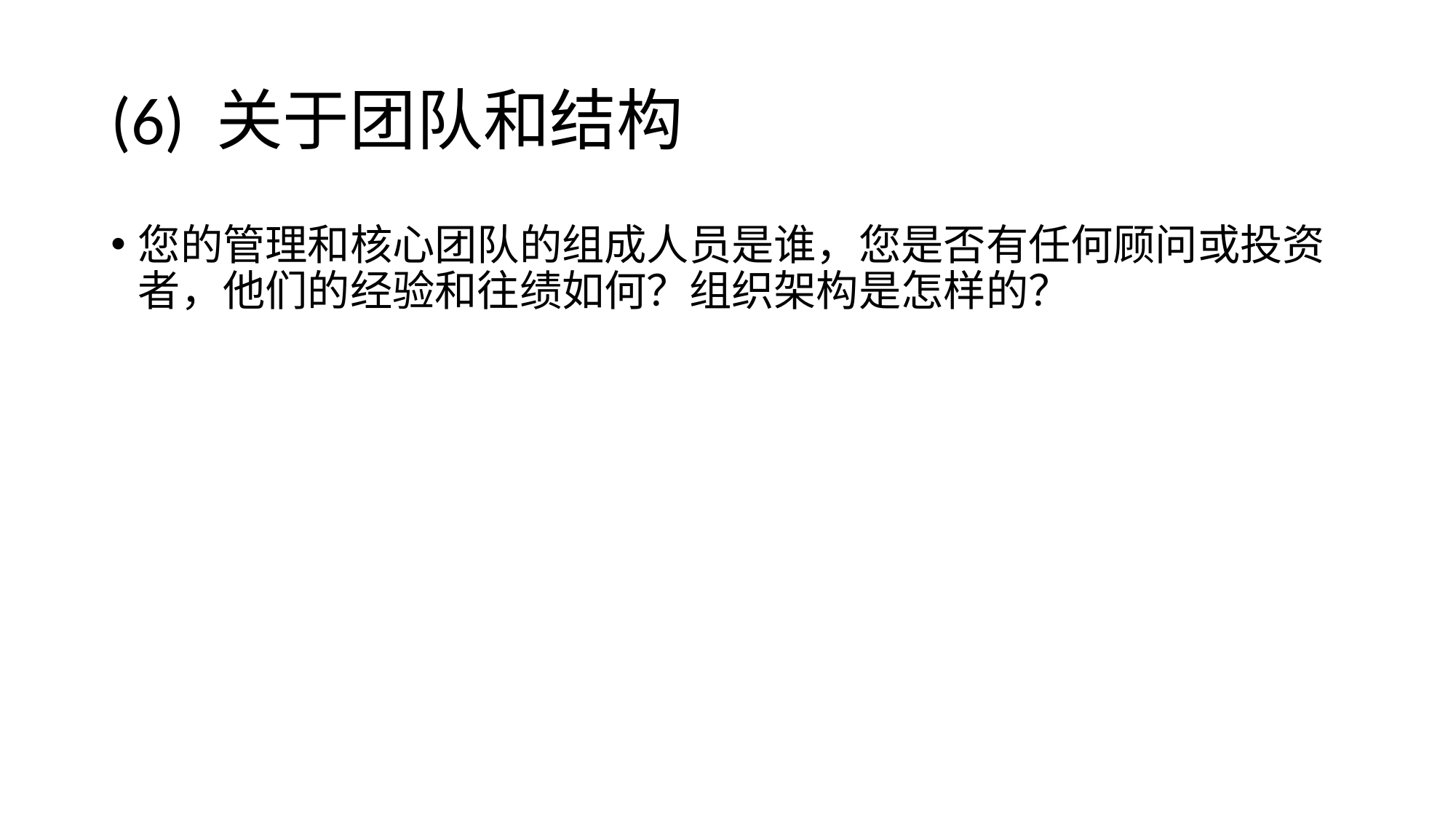

# (6) 关于团队和结构
您的管理和核心团队的组成人员是谁，您是否有任何顾问或投资者，他们的经验和往绩如何？组织架构是怎样的？